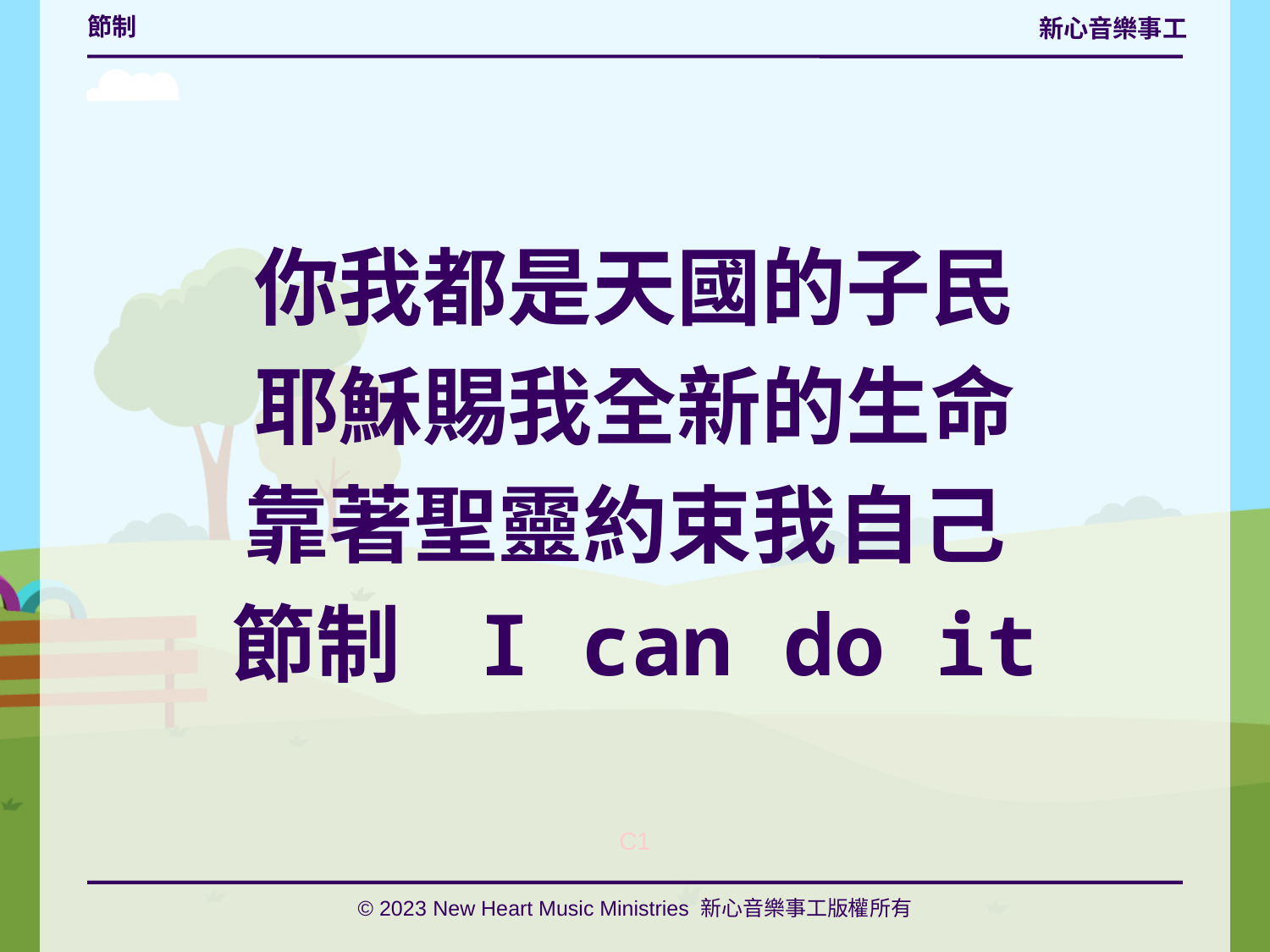

# 節制
你我都是天國的子民
耶穌賜我全新的生命
靠著聖靈約束我自己
節制   I can do it
C1
© 2023 New Heart Music Ministries 新心音樂事工版權所有